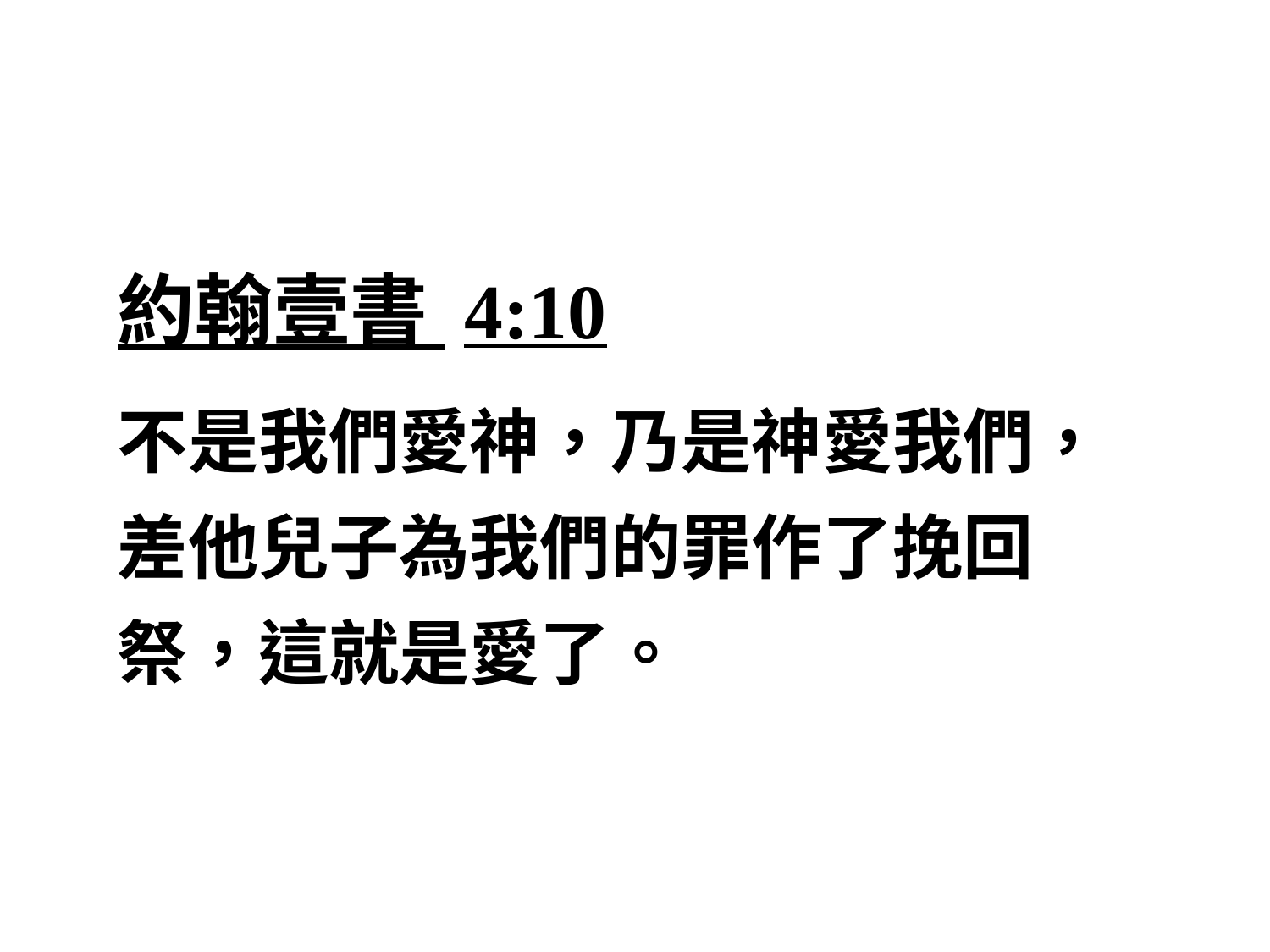

約翰壹書 4:10

不是我們愛神，乃是神愛我們，差他兒子為我們的罪作了挽回祭，這就是愛了。